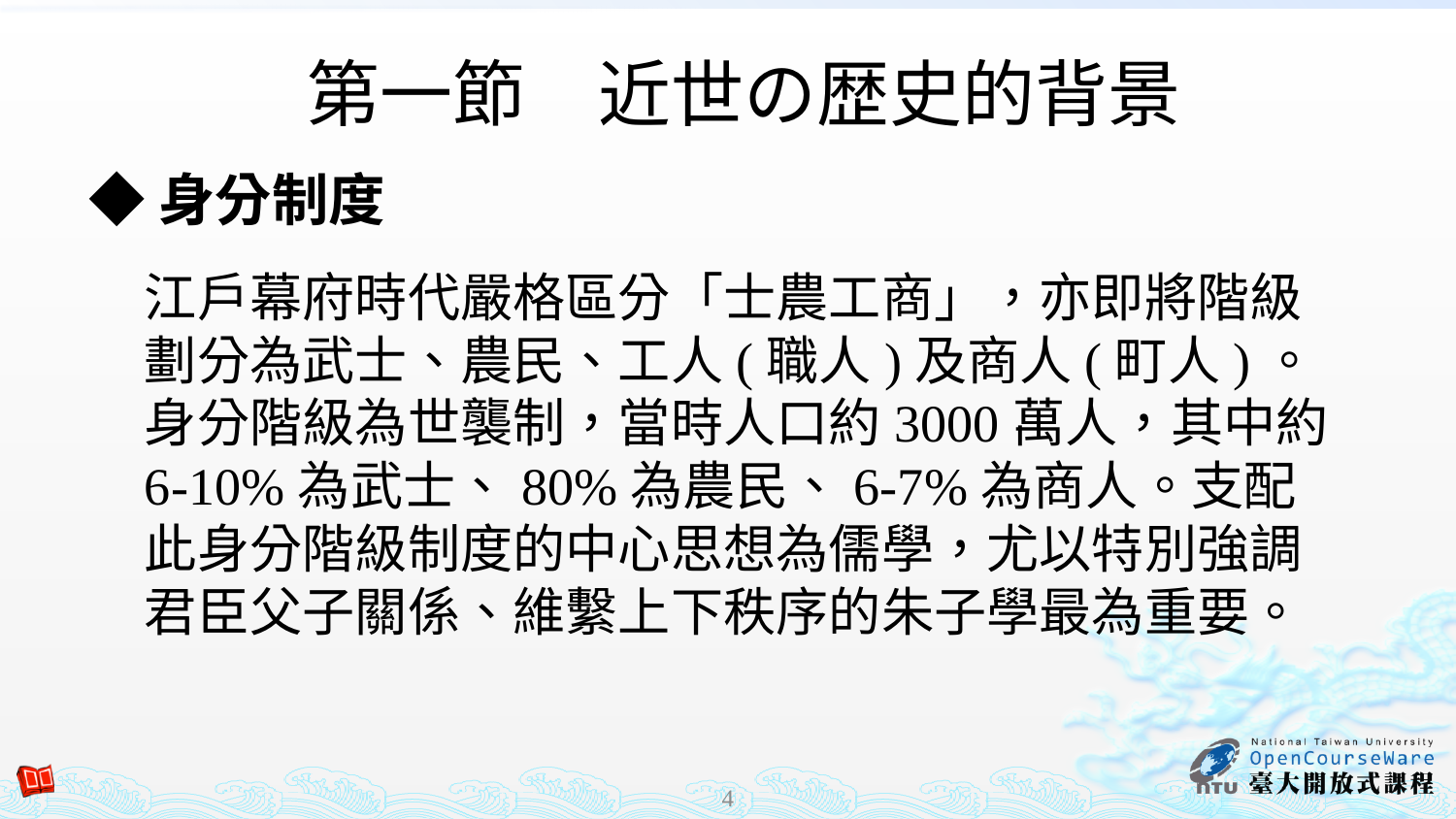

第一節　近世の歴史的背景
◆身分制度
江戶幕府時代嚴格區分「士農工商」，亦即將階級劃分為武士、農民、工人(職人)及商人(町人)。身分階級為世襲制，當時人口約3000萬人，其中約6-10%為武士、80%為農民、6-7%為商人。支配此身分階級制度的中心思想為儒學，尤以特別強調君臣父子關係、維繫上下秩序的朱子學最為重要。
4